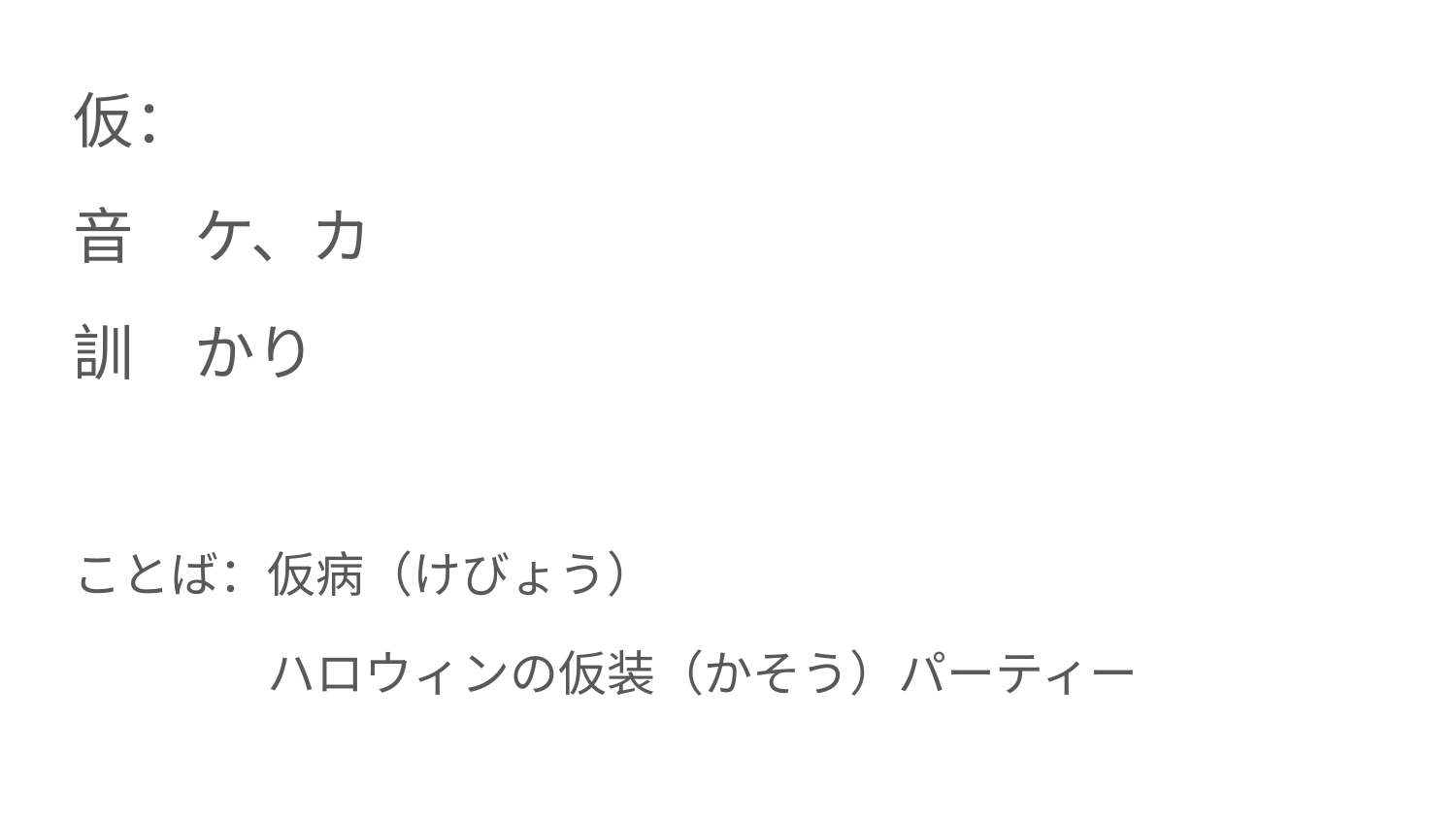

仮：
音　ケ、カ
訓　かり

ことば：仮病（けびょう）
　　　　ハロウィンの仮装（かそう）パーティー